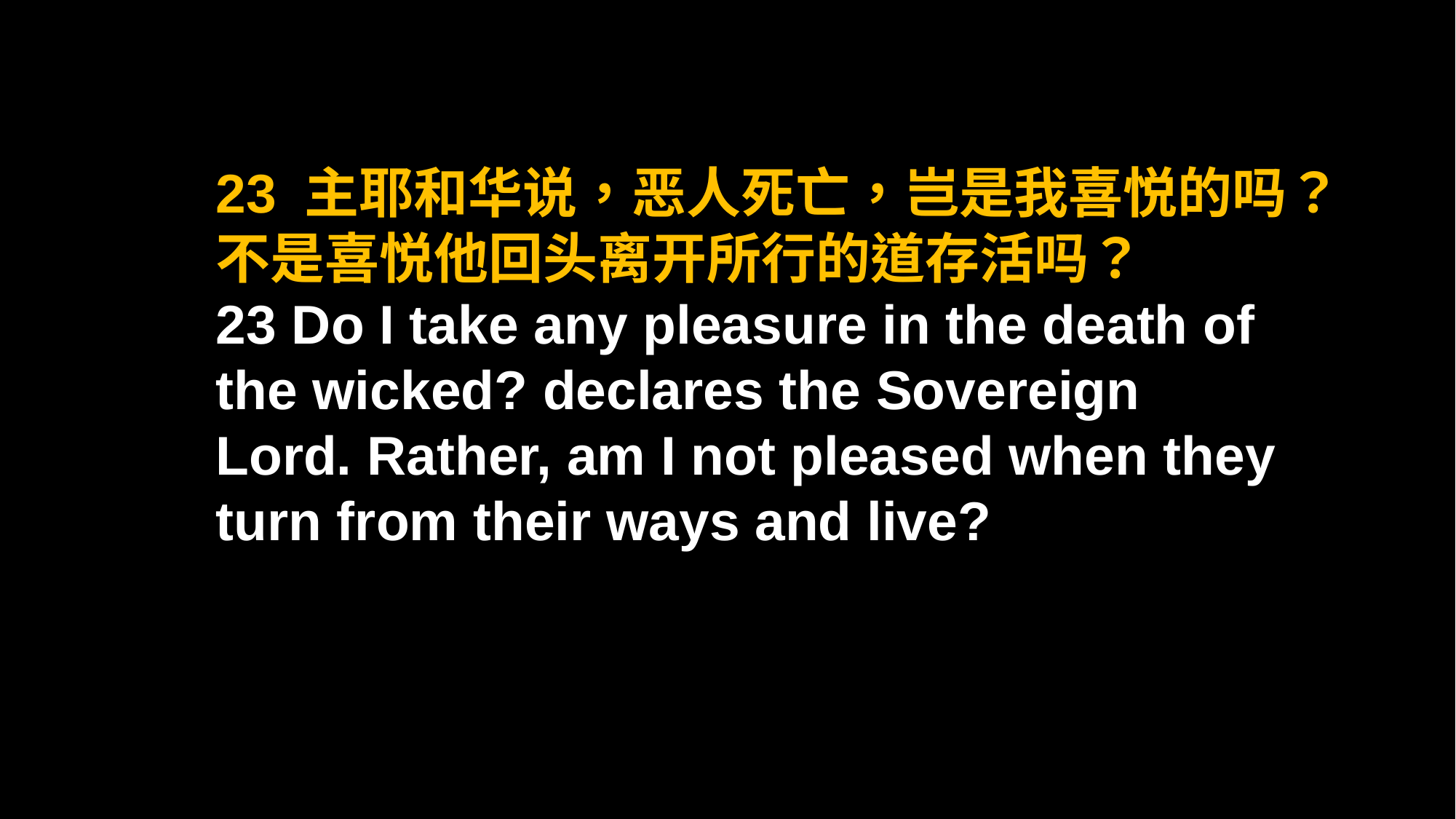

23 主耶和华说，恶人死亡，岂是我喜悦的吗？不是喜悦他回头离开所行的道存活吗？
23 Do I take any pleasure in the death of the wicked? declares the Sovereign Lord. Rather, am I not pleased when they turn from their ways and live?